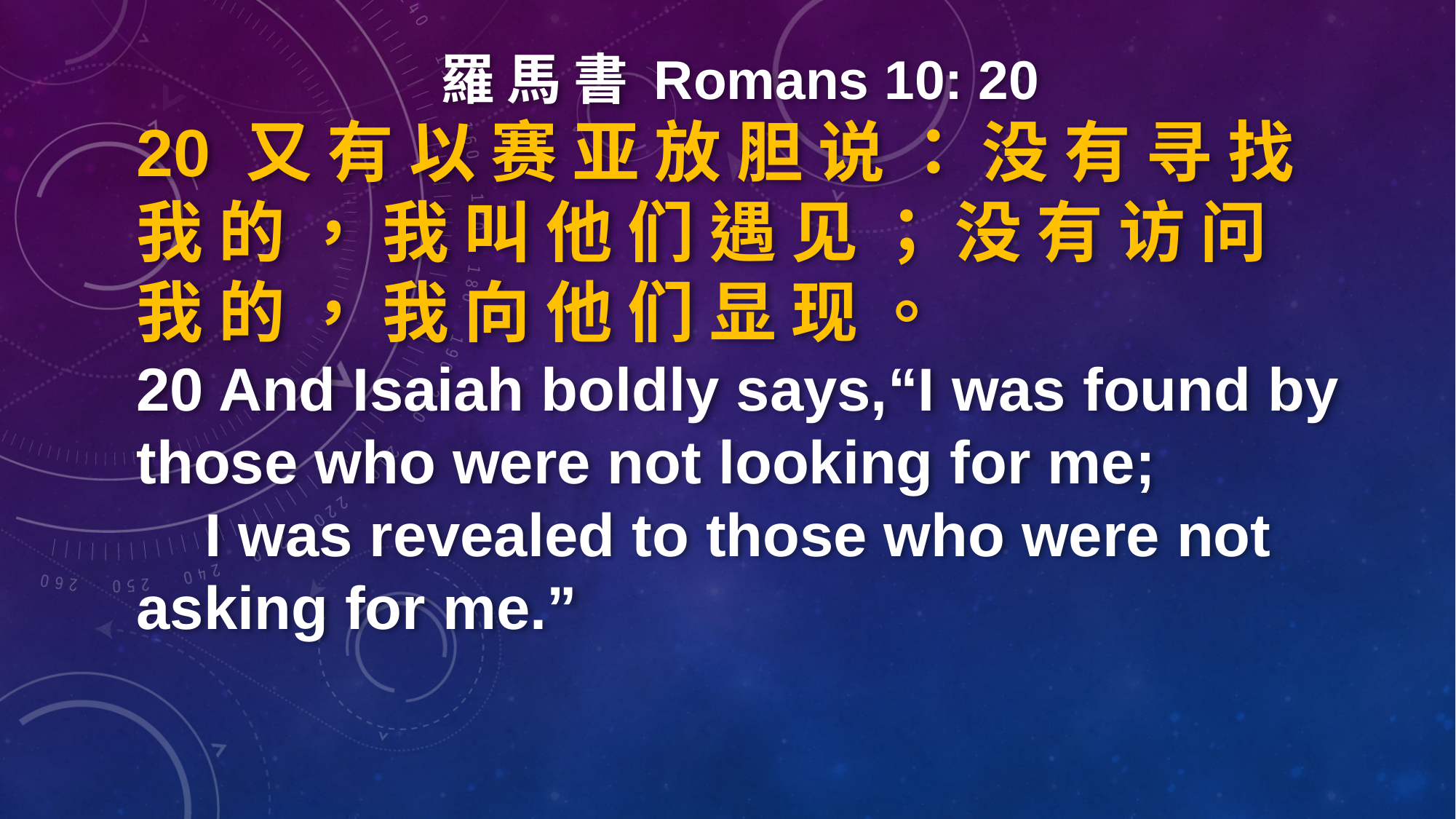

羅 馬 書 Romans 10: 20
20 又 有 以 赛 亚 放 胆 说 ： 没 有 寻 找 我 的 ， 我 叫 他 们 遇 见 ； 没 有 访 问 我 的 ， 我 向 他 们 显 现 。
20 And Isaiah boldly says,“I was found by those who were not looking for me;
    I was revealed to those who were not asking for me.”